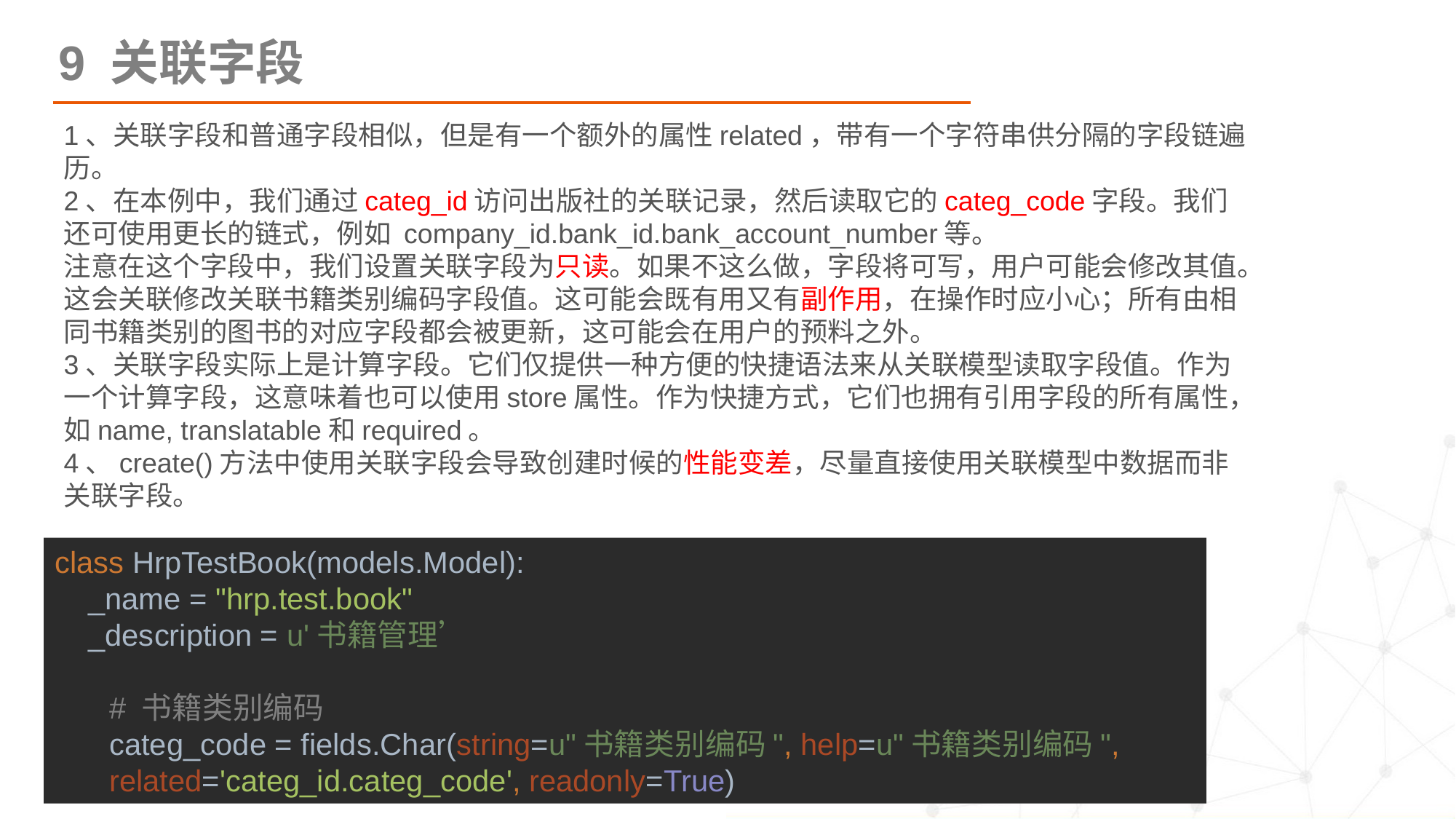

9 关联字段
1、关联字段和普通字段相似，但是有一个额外的属性related，带有一个字符串供分隔的字段链遍历。
2、在本例中，我们通过categ_id访问出版社的关联记录，然后读取它的categ_code字段。我们还可使用更长的链式，例如 company_id.bank_id.bank_account_number等。
注意在这个字段中，我们设置关联字段为只读。如果不这么做，字段将可写，用户可能会修改其值。这会关联修改关联书籍类别编码字段值。这可能会既有用又有副作用，在操作时应小心；所有由相同书籍类别的图书的对应字段都会被更新，这可能会在用户的预料之外。
3、关联字段实际上是计算字段。它们仅提供一种方便的快捷语法来从关联模型读取字段值。作为一个计算字段，这意味着也可以使用store属性。作为快捷方式，它们也拥有引用字段的所有属性，如name, translatable和required。
4、create()方法中使用关联字段会导致创建时候的性能变差，尽量直接使用关联模型中数据而非关联字段。
class HrpTestBook(models.Model):
    _name = "hrp.test.book"
    _description = u'书籍管理’

# 书籍类别编码 categ_code = fields.Char(string=u"书籍类别编码", help=u"书籍类别编码", related='categ_id.categ_code', readonly=True)